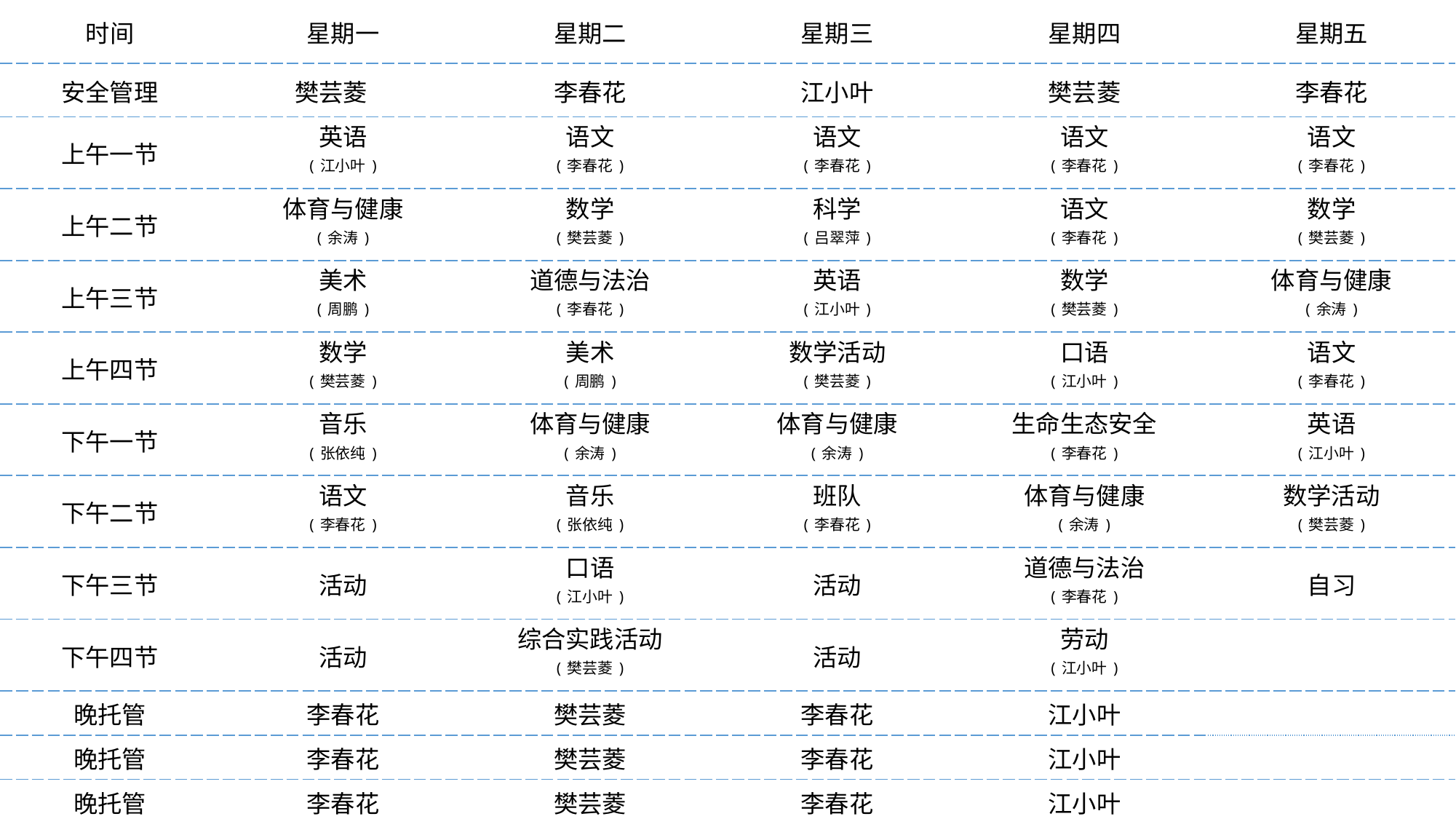

| 时间 | 星期一 | 星期二 | 星期三 | 星期四 | 星期五 |
| --- | --- | --- | --- | --- | --- |
| 安全管理 | 樊芸菱 | 李春花 | 江小叶 | 樊芸菱 | 李春花 |
| 上午一节 | 英语 | 语文 | 语文 | 语文 | 语文 |
|  | (江小叶) | (李春花) | (李春花) | (李春花) | (李春花) |
| 上午二节 | 体育与健康 | 数学 | 科学 | 语文 | 数学 |
|  | (余涛) | (樊芸菱) | (吕翠萍) | (李春花) | (樊芸菱) |
| 上午三节 | 美术 | 道德与法治 | 英语 | 数学 | 体育与健康 |
|  | (周鹏) | (李春花) | (江小叶) | (樊芸菱) | (余涛) |
| 上午四节 | 数学 | 美术 | 数学活动 | 口语 | 语文 |
|  | (樊芸菱) | (周鹏) | (樊芸菱) | (江小叶) | (李春花) |
| 下午一节 | 音乐 | 体育与健康 | 体育与健康 | 生命生态安全 | 英语 |
|  | (张依纯) | (余涛) | (余涛) | (李春花) | (江小叶) |
| 下午二节 | 语文 | 音乐 | 班队 | 体育与健康 | 数学活动 |
|  | (李春花) | (张依纯) | (李春花) | (余涛) | (樊芸菱) |
| 下午三节 | 活动 | 口语 | 活动 | 道德与法治 | 自习 |
|  |  | (江小叶) |  | (李春花) |  |
| 下午四节 | 活动 | 综合实践活动 | 活动 | 劳动 |  |
|  |  | (樊芸菱) |  | (江小叶) |  |
| 晚托管 | 李春花 | 樊芸菱 | 李春花 | 江小叶 |  |
| 晚托管 | 李春花 | 樊芸菱 | 李春花 | 江小叶 |  |
| 晚托管 | 李春花 | 樊芸菱 | 李春花 | 江小叶 |  |